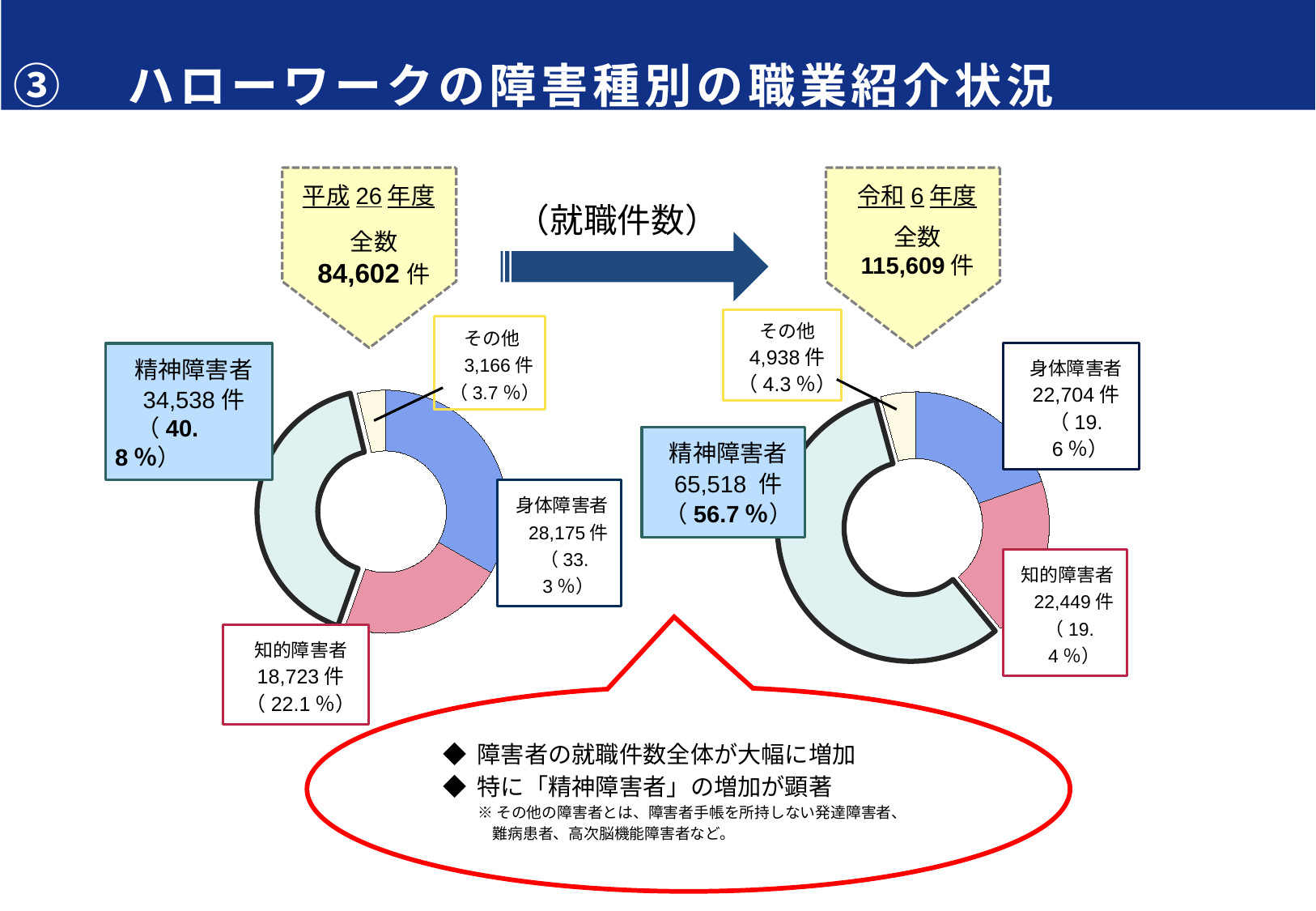

③　ハローワークの障害種別の職業紹介状況

令和6年度
平成26年度

（就職件数）
全数
115,609件
全数
84,602件

その他
4,938件
（4.3％）
その他3,166件
（3.7％）

### Chart

| Category | 列1 |
|---|---|
| 身体障害者 | 22704.0 |
| 知的障害者 | 22449.0 |
| 精神障害者 | 65518.0 |
| その他 | 4938.0 |
身体障害者
22,704件
（19.6％）
精神障害者
34,538件
   （40.8％）

### Chart

| Category | 列1 |
|---|---|
| 身体障害者 | 28175.0 |
| 知的障害者 | 18723.0 |
| 精神障害者 | 34538.0 |
| その他 | 3166.0 |
精神障害者
65,518 件
（56.7％）
身体障害者28,175件
（33.3％）
知的障害者22,449件
（19.4％）
知的障害者
18,723件
（22.1％）
◆ 障害者の就職件数全体が大幅に増加
◆ 特に「精神障害者」の増加が顕著
※その他の障害者とは、障害者手帳を所持しない発達障害者、
　難病患者、高次脳機能障害者など。